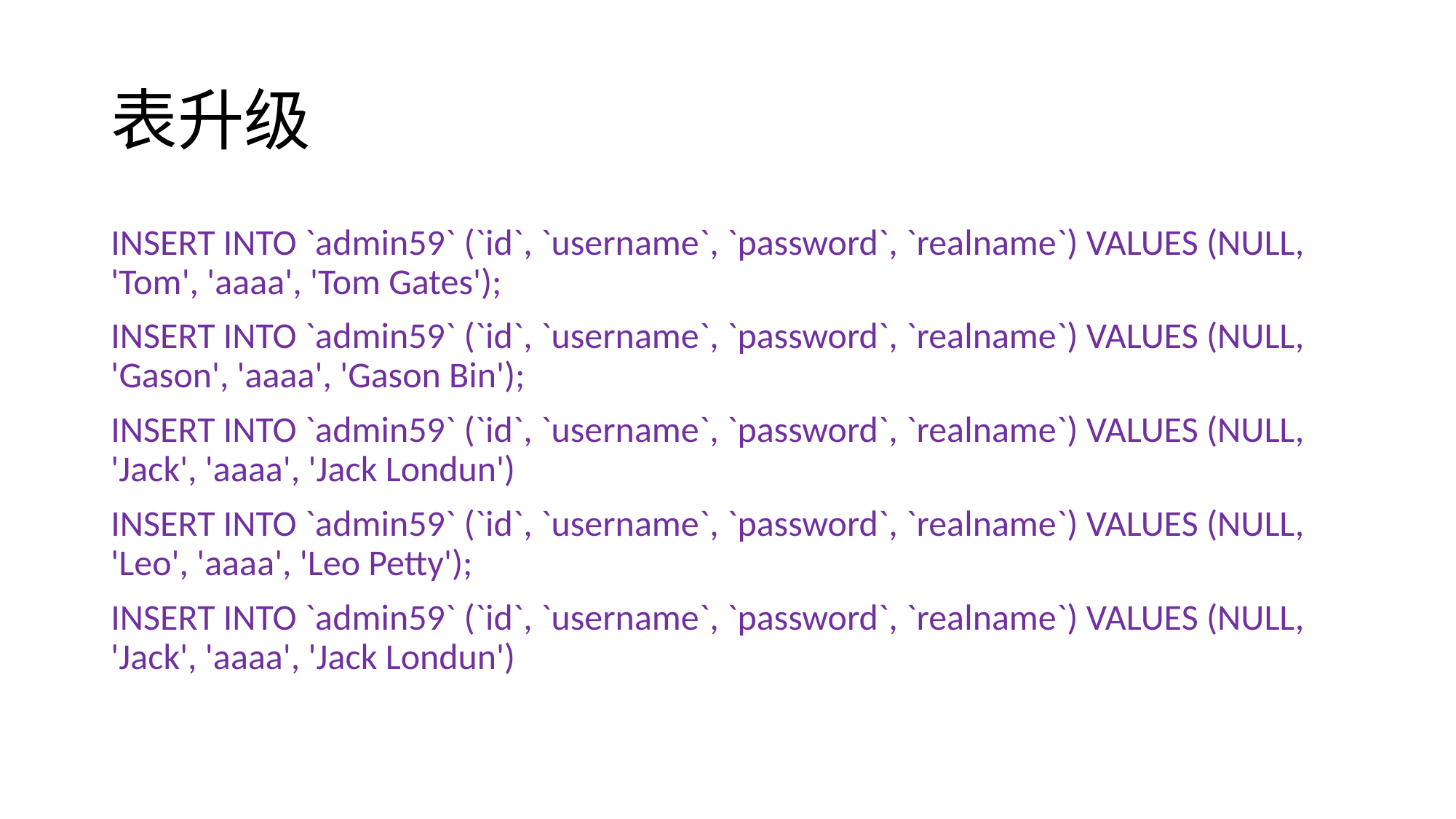

# 表升级
INSERT INTO `admin59` (`id`, `username`, `password`, `realname`) VALUES (NULL, 'Tom', 'aaaa', 'Tom Gates');
INSERT INTO `admin59` (`id`, `username`, `password`, `realname`) VALUES (NULL, 'Gason', 'aaaa', 'Gason Bin');
INSERT INTO `admin59` (`id`, `username`, `password`, `realname`) VALUES (NULL, 'Jack', 'aaaa', 'Jack Londun')
INSERT INTO `admin59` (`id`, `username`, `password`, `realname`) VALUES (NULL, 'Leo', 'aaaa', 'Leo Petty');
INSERT INTO `admin59` (`id`, `username`, `password`, `realname`) VALUES (NULL, 'Jack', 'aaaa', 'Jack Londun')